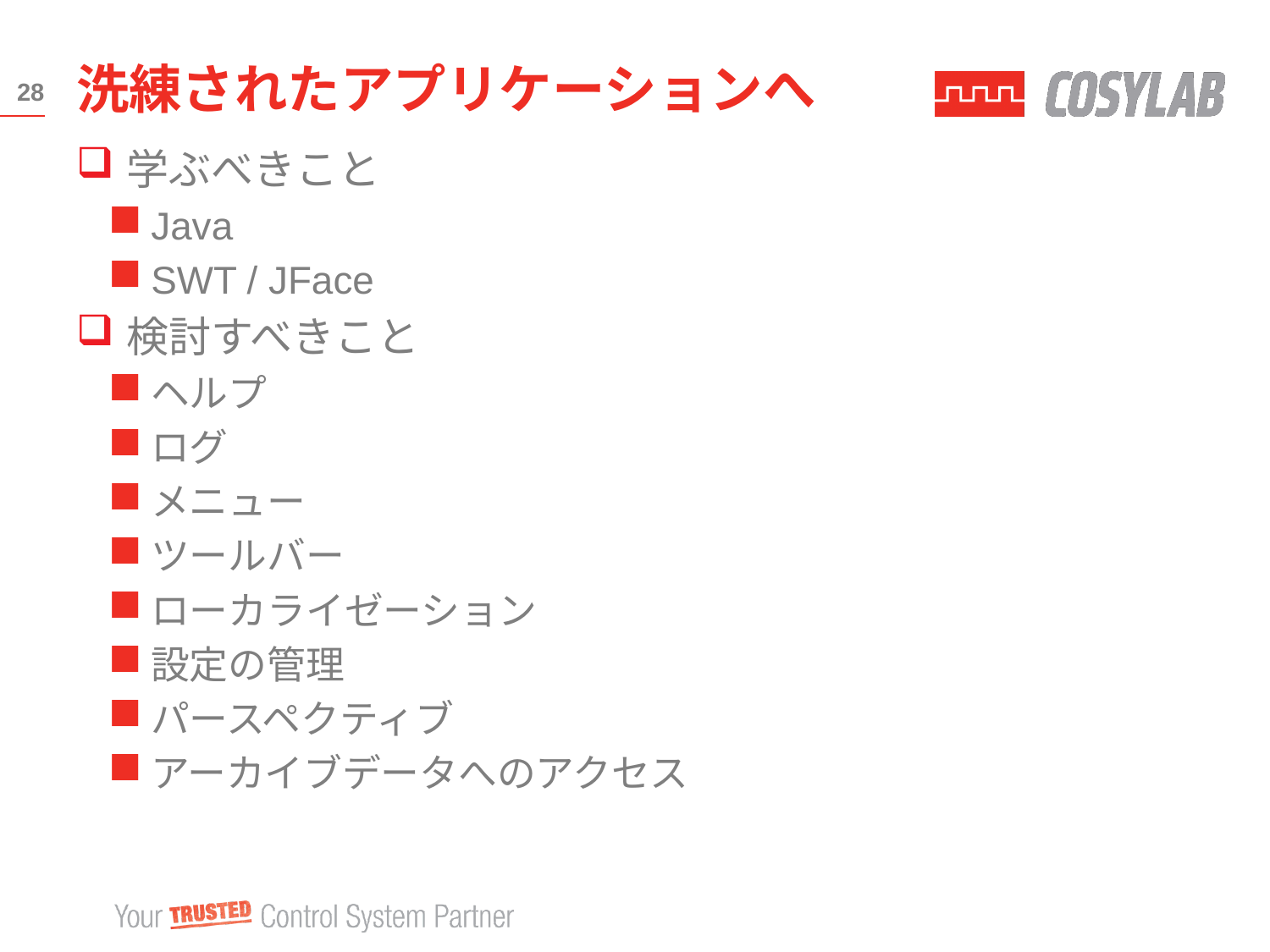

# 洗練されたアプリケーションへ
28
学ぶべきこと
Java
SWT / JFace
検討すべきこと
ヘルプ
ログ
メニュー
ツールバー
ローカライゼーション
設定の管理
パースペクティブ
アーカイブデータへのアクセス